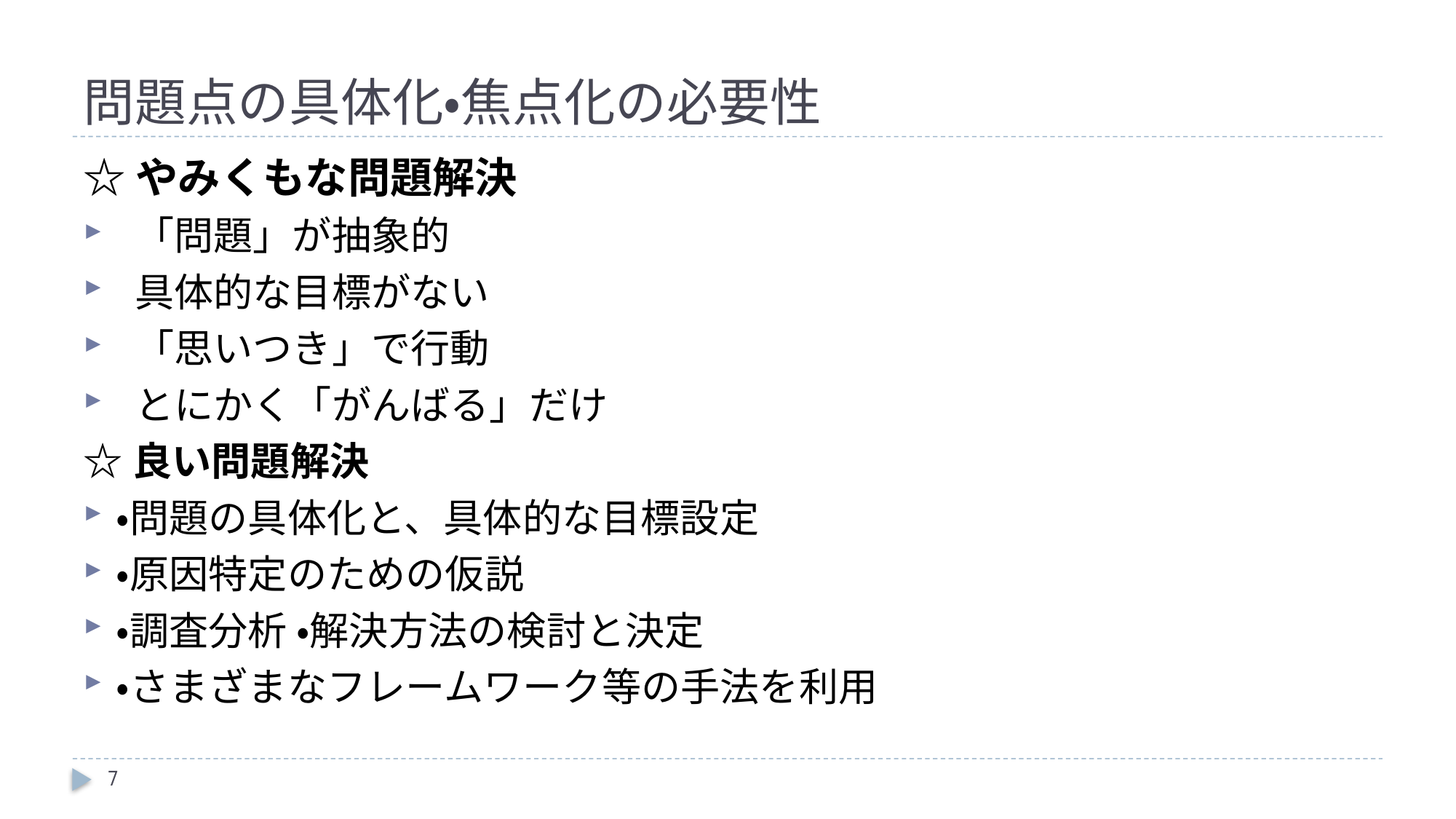

# 問題点の具体化・焦点化の必要性
☆やみくもな問題解決
 「問題」が抽象的
 具体的な目標がない
 「思いつき」で行動
 とにかく「がんばる」だけ
☆良い問題解決
・問題の具体化と、具体的な目標設定
・原因特定のための仮説
・調査分析 ・解決方法の検討と決定
・さまざまなフレームワーク等の手法を利用
7